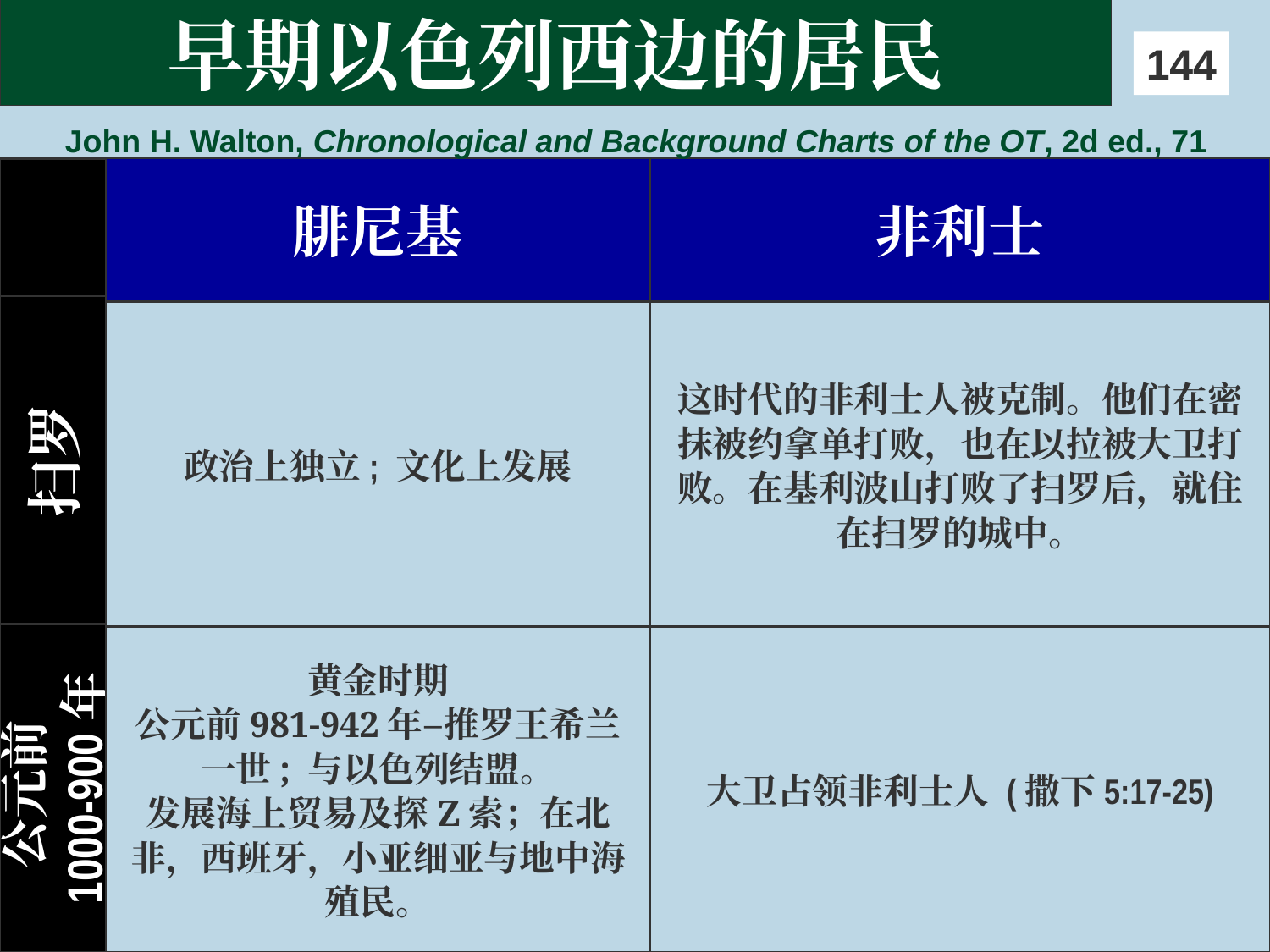

# 早期以色列西边的居民
144
John H. Walton, Chronological and Background Charts of the OT, 2d ed., 71

腓尼基

非利士

政治上独立; 文化上发展

这时代的非利士人被克制。他们在密抹被约拿单打败，也在以拉被大卫打败。在基利波山打败了扫罗后，就住在扫罗的城中。

黄金时期
公元前981-942年–推罗王希兰一世; 与以色列结盟。
发展海上贸易及探Z索；在北非，西班牙，小亚细亚与地中海殖民。

大卫占领非利士人 (撒下5:17-25)

扫罗

公元前
1000-900年